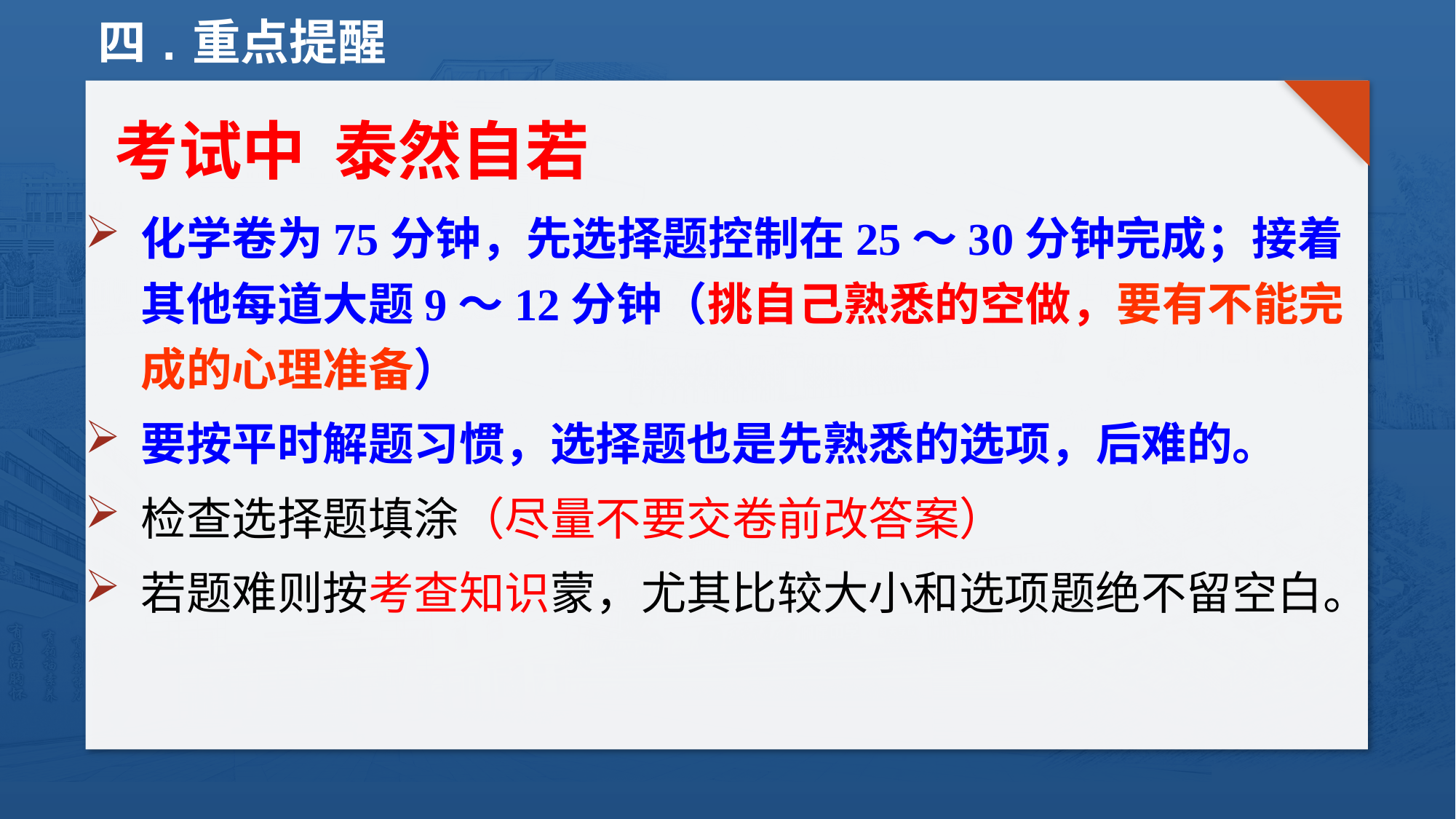

四.重点提醒
# 考试中  泰然自若
化学卷为75分钟，先选择题控制在25～30分钟完成；接着其他每道大题9～12分钟（挑自己熟悉的空做，要有不能完成的心理准备）
要按平时解题习惯，选择题也是先熟悉的选项，后难的。
检查选择题填涂（尽量不要交卷前改答案）
若题难则按考查知识蒙，尤其比较大小和选项题绝不留空白。